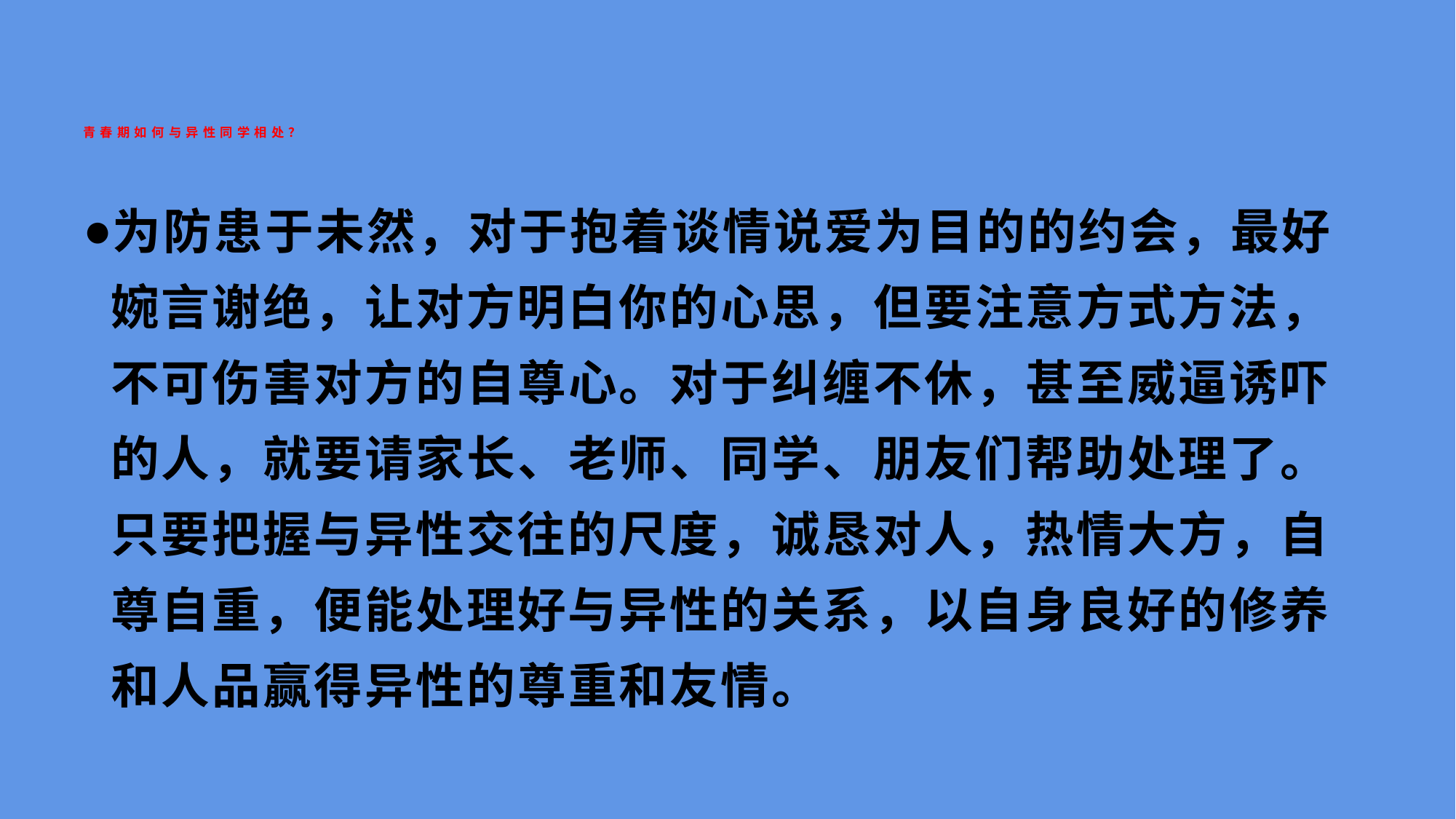

# 青春期如何与异性同学相处？
为防患于未然，对于抱着谈情说爱为目的的约会，最好婉言谢绝，让对方明白你的心思，但要注意方式方法，不可伤害对方的自尊心。对于纠缠不休，甚至威逼诱吓的人，就要请家长、老师、同学、朋友们帮助处理了。只要把握与异性交往的尺度，诚恳对人，热情大方，自尊自重，便能处理好与异性的关系，以自身良好的修养和人品赢得异性的尊重和友情。